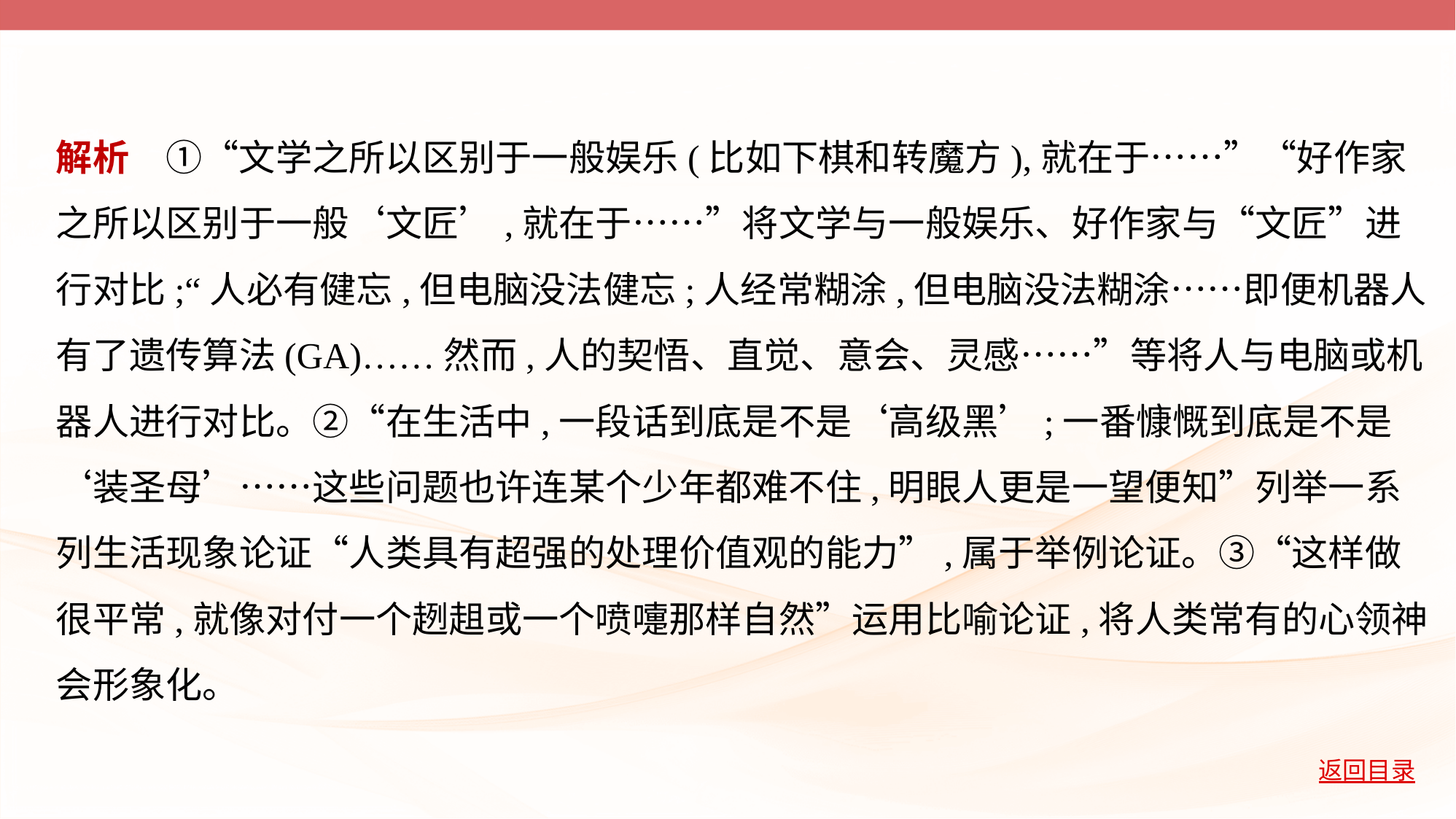

解析　①“文学之所以区别于一般娱乐(比如下棋和转魔方),就在于……”“好作家
之所以区别于一般‘文匠’,就在于……”将文学与一般娱乐、好作家与“文匠”进
行对比;“人必有健忘,但电脑没法健忘;人经常糊涂,但电脑没法糊涂……即便机器人
有了遗传算法(GA)……然而,人的契悟、直觉、意会、灵感……”等将人与电脑或机
器人进行对比。②“在生活中,一段话到底是不是‘高级黑’;一番慷慨到底是不是
‘装圣母’……这些问题也许连某个少年都难不住,明眼人更是一望便知”列举一系
列生活现象论证“人类具有超强的处理价值观的能力”,属于举例论证。③“这样做
很平常,就像对付一个趔趄或一个喷嚏那样自然”运用比喻论证,将人类常有的心领神
会形象化。